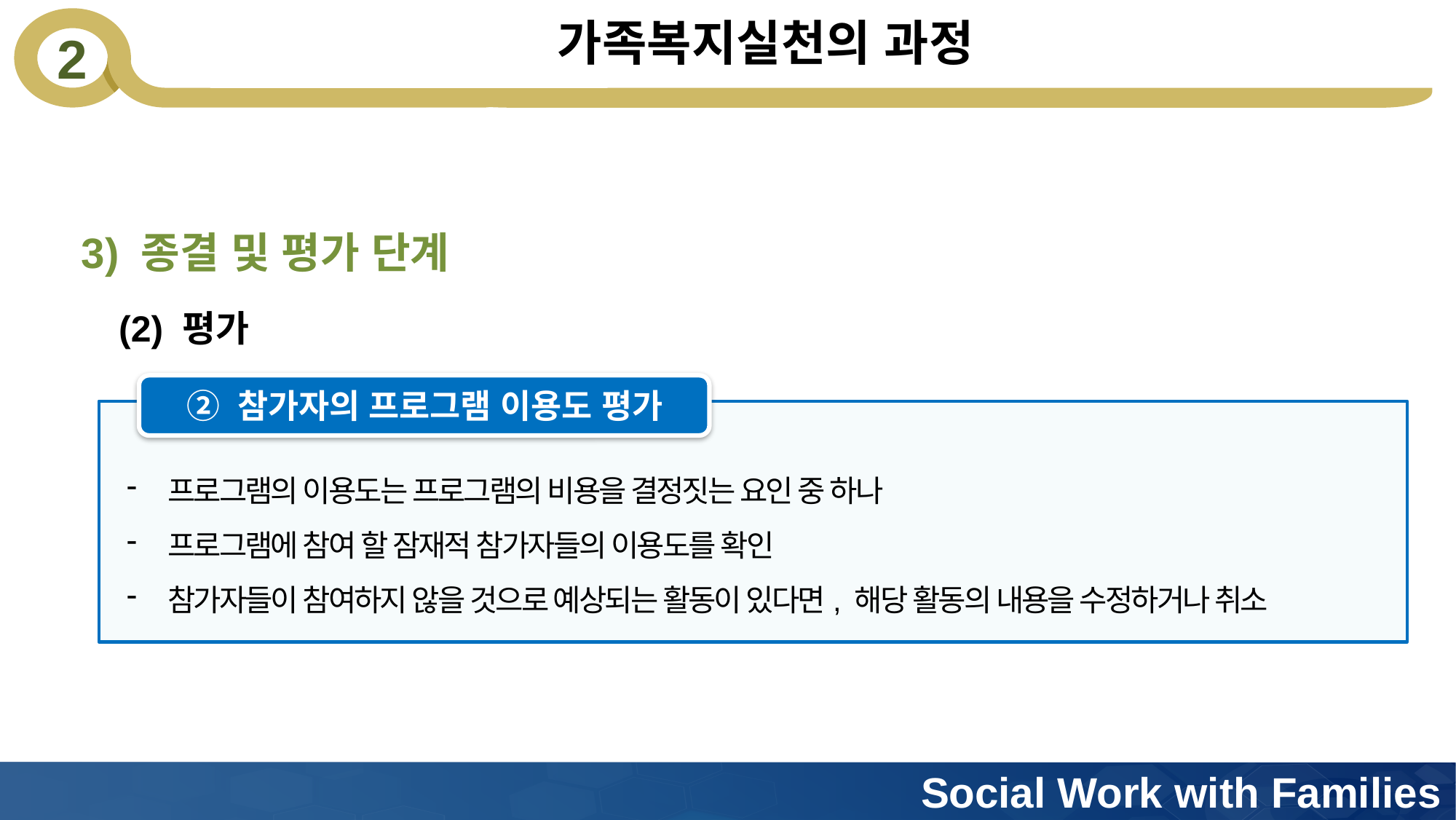

# 가족복지실천의 과정
3) 종결 및 평가 단계
(2) 평가

② 참가자의 프로그램 이용도 평가

프로그램의 이용도는 프로그램의 비용을 결정짓는 요인 중 하나
프로그램에 참여 할 잠재적 참가자들의 이용도를 확인
참가자들이 참여하지 않을 것으로 예상되는 활동이 있다면, 해당 활동의 내용을 수정하거나 취소